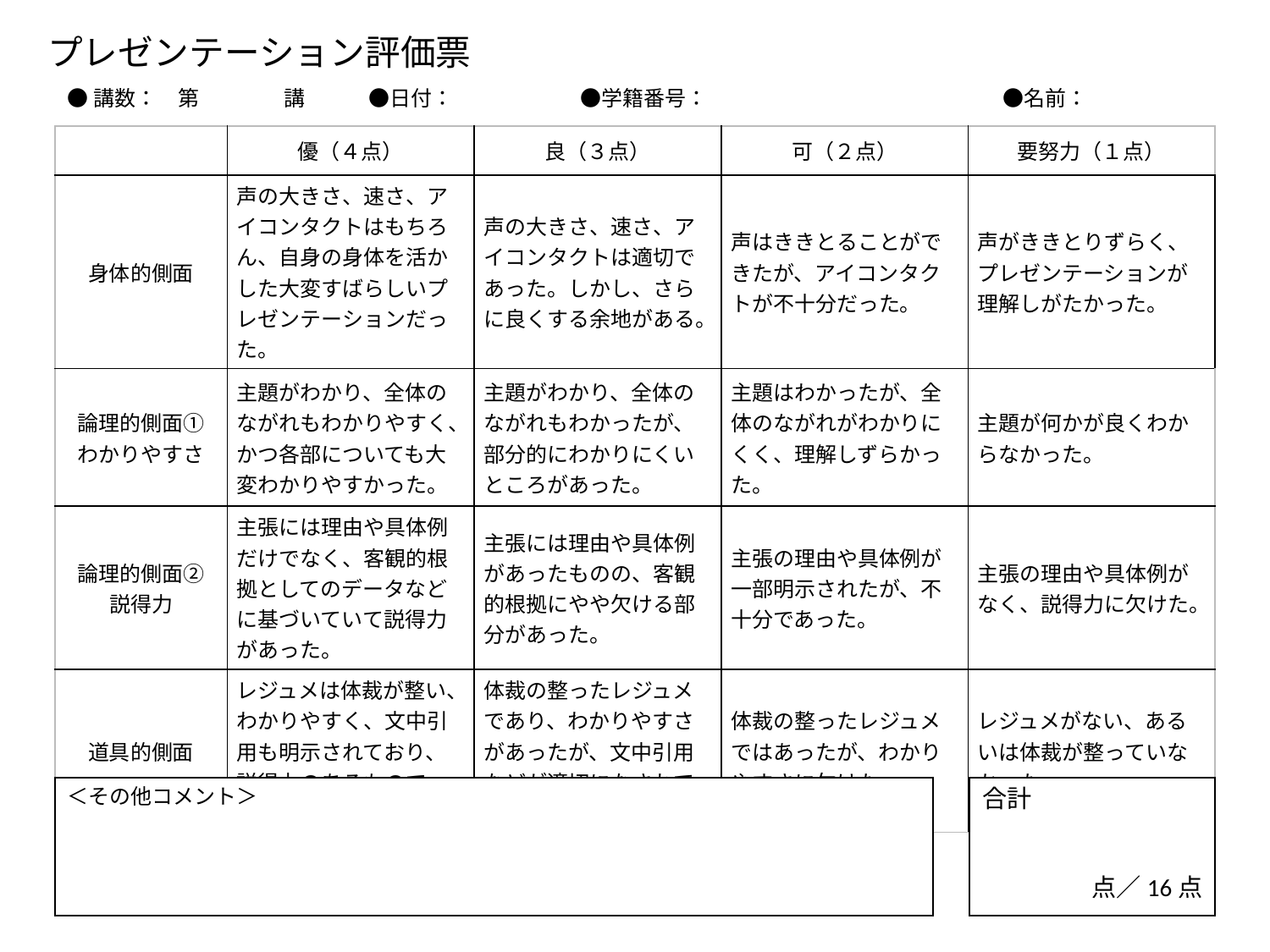

# プレゼンテーション評価票
●講数：　第　　　　講　　　●日付：　　　　　　●学籍番号：　　　　　　　　　　　　　　●名前：
|  | 優（４点） | 良（３点） | 可（２点） | 要努力（１点） |
| --- | --- | --- | --- | --- |
| 身体的側面 | 声の大きさ、速さ、アイコンタクトはもちろん、自身の身体を活かした大変すばらしいプレゼンテーションだった。 | 声の大きさ、速さ、アイコンタクトは適切であった。しかし、さらに良くする余地がある。 | 声はききとることができたが、アイコンタクトが不十分だった。 | 声がききとりずらく、プレゼンテーションが理解しがたかった。 |
| 論理的側面① わかりやすさ | 主題がわかり、全体のながれもわかりやすく、かつ各部についても大変わかりやすかった。 | 主題がわかり、全体のながれもわかったが、部分的にわかりにくいところがあった。 | 主題はわかったが、全体のながれがわかりにくく、理解しずらかった。 | 主題が何かが良くわからなかった。 |
| 論理的側面② 説得力 | 主張には理由や具体例だけでなく、客観的根拠としてのデータなどに基づいていて説得力があった。 | 主張には理由や具体例があったものの、客観的根拠にやや欠ける部分があった。 | 主張の理由や具体例が一部明示されたが、不十分であった。 | 主張の理由や具体例がなく、説得力に欠けた。 |
| 道具的側面 | レジュメは体裁が整い、わかりやすく、文中引用も明示されており、説得力のあるものであった。 | 体裁の整ったレジュメであり、わかりやすさがあったが、文中引用などが適切になされていなかった。 | 体裁の整ったレジュメではあったが、わかりやすさに欠けた。 | レジュメがない、あるいは体裁が整っていなかった。 |
＜その他コメント＞
合計

点／16点